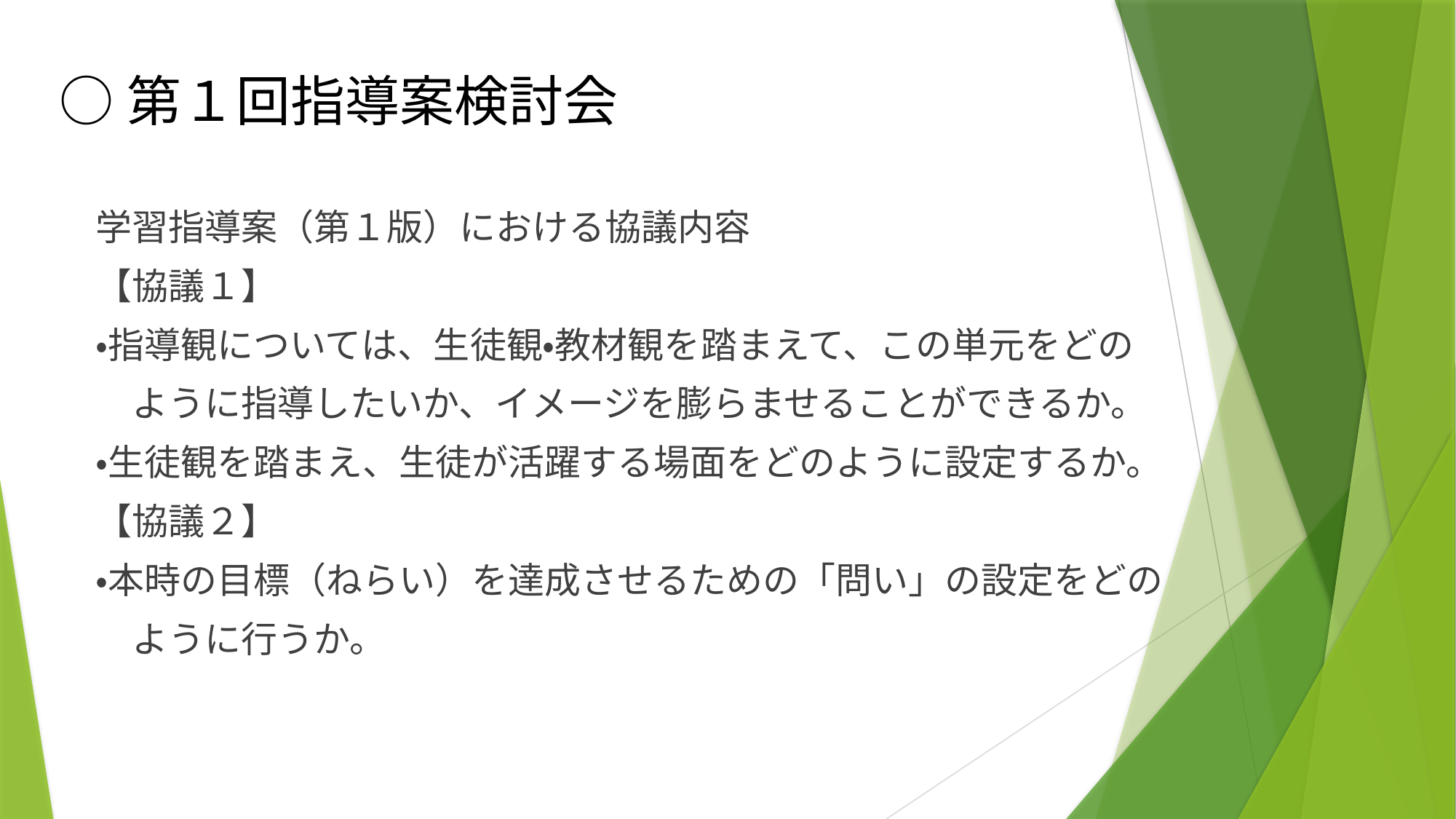

# ○第１回指導案検討会
　学習指導案（第１版）における協議内容
　【協議１】
　・指導観については、生徒観・教材観を踏まえて、この単元をどの
　　ように指導したいか、イメージを膨らませることができるか。
　・生徒観を踏まえ、生徒が活躍する場面をどのように設定するか。
　【協議２】
　・本時の目標（ねらい）を達成させるための「問い」の設定をどの
　　ように行うか。